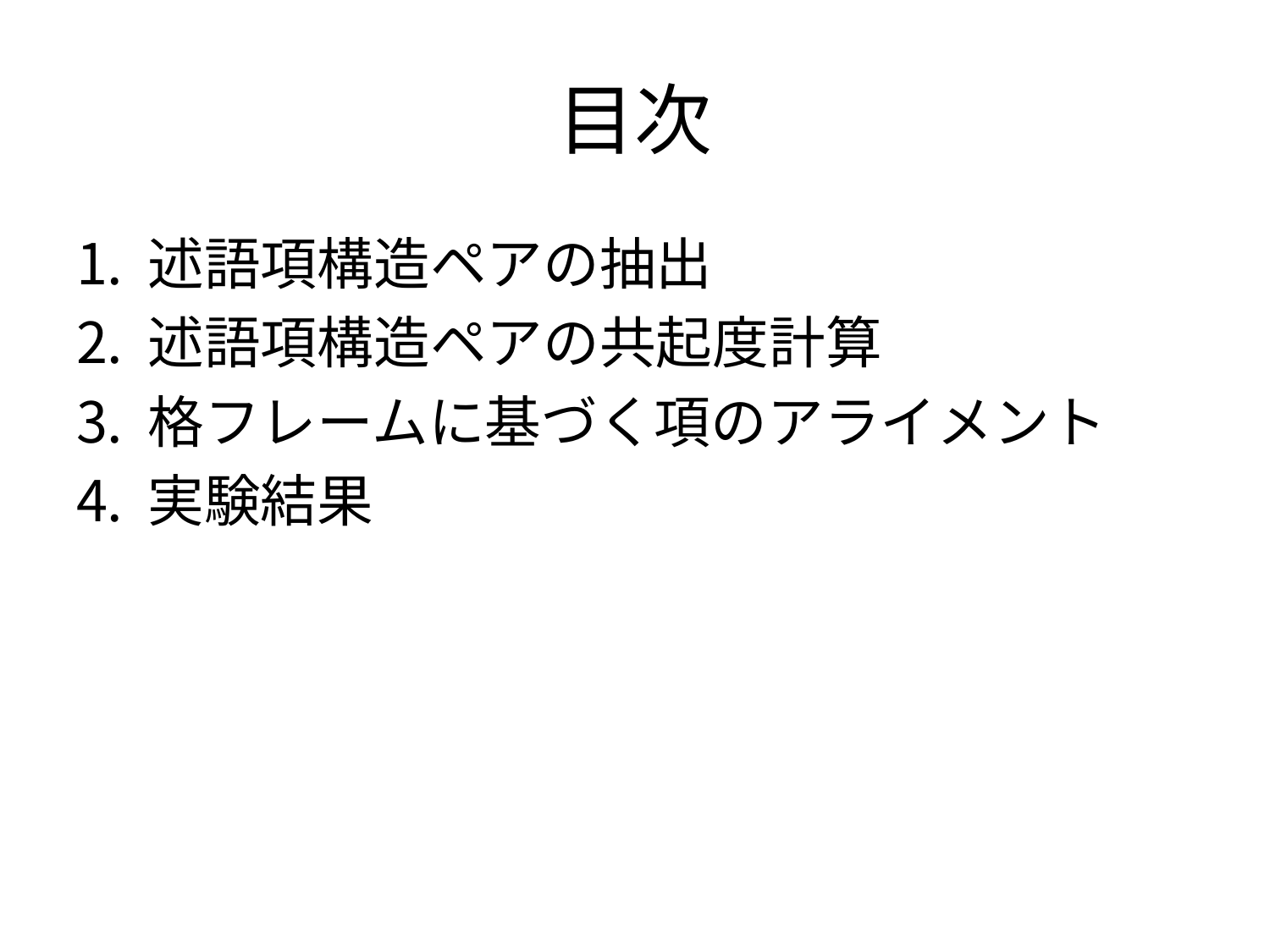

# 目次
述語項構造ペアの抽出
述語項構造ペアの共起度計算
格フレームに基づく項のアライメント
実験結果